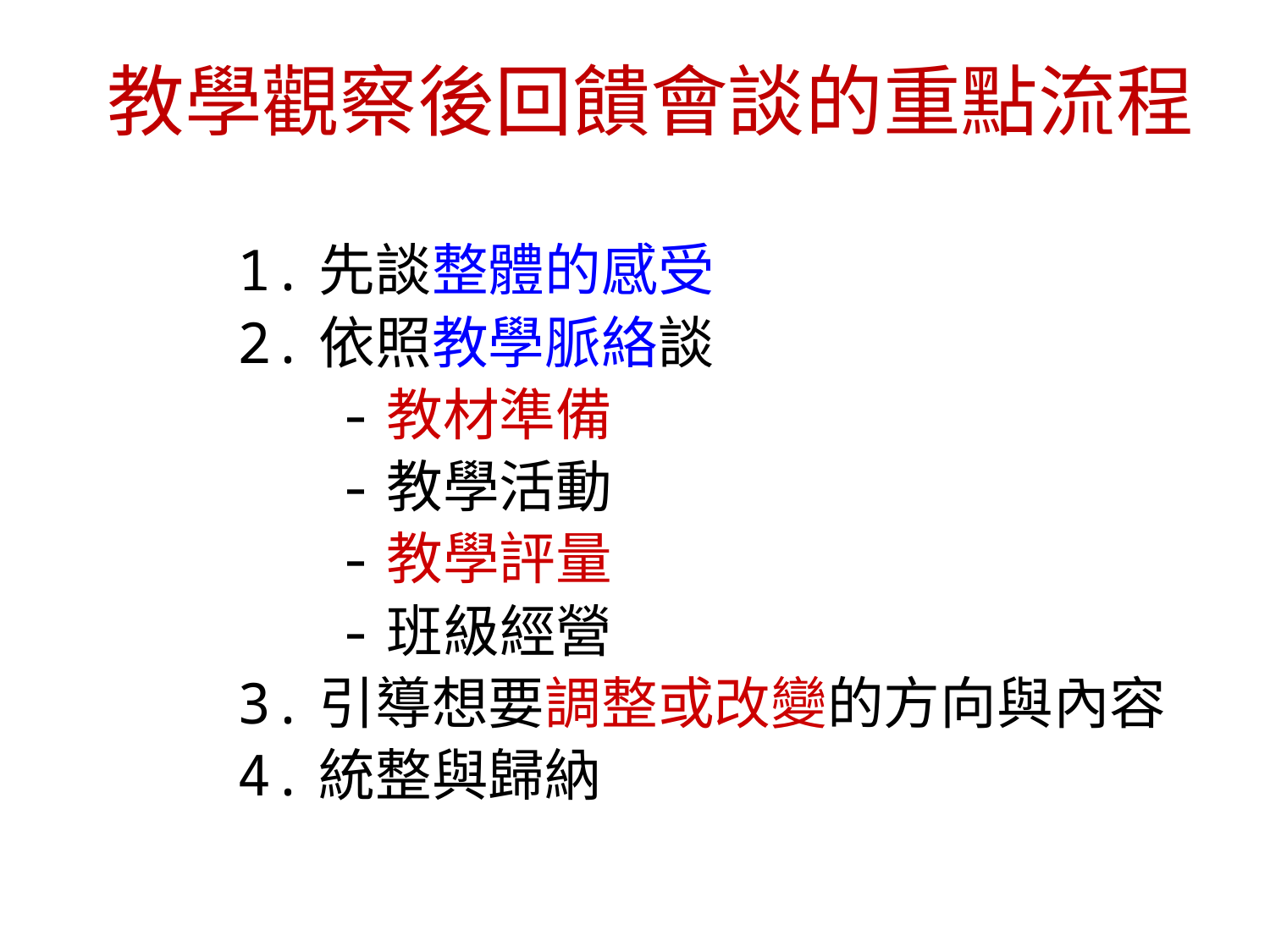

教學觀察後回饋會談的重點流程
1.先談整體的感受
2.依照教學脈絡談
   -教材準備
   -教學活動
   -教學評量
   -班級經營
3.引導想要調整或改變的方向與內容
4.統整與歸納